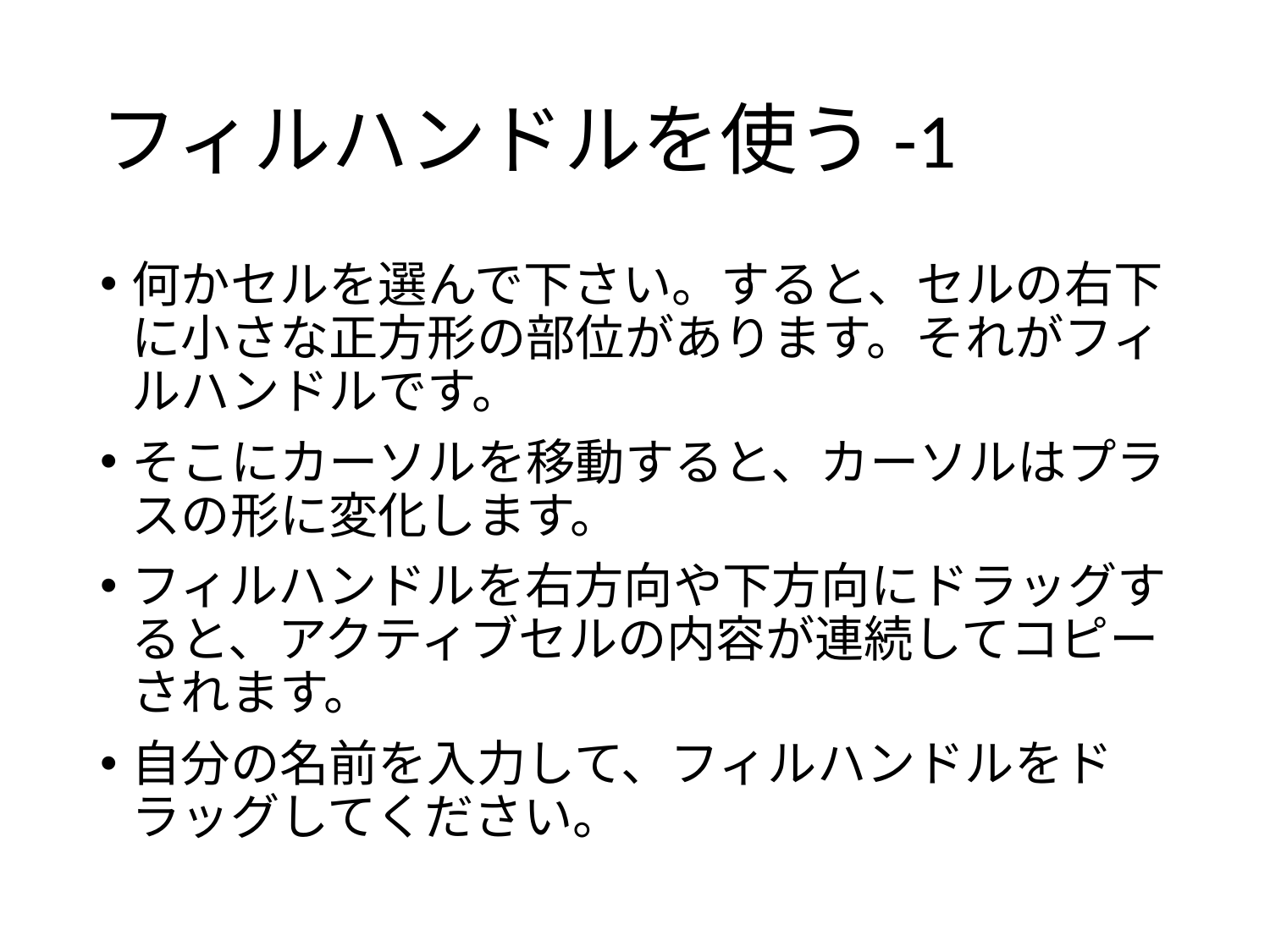

# フィルハンドルを使う-1
何かセルを選んで下さい。すると、セルの右下に小さな正方形の部位があります。それがフィルハンドルです。
そこにカーソルを移動すると、カーソルはプラスの形に変化します。
フィルハンドルを右方向や下方向にドラッグすると、アクティブセルの内容が連続してコピーされます。
自分の名前を入力して、フィルハンドルをドラッグしてください。